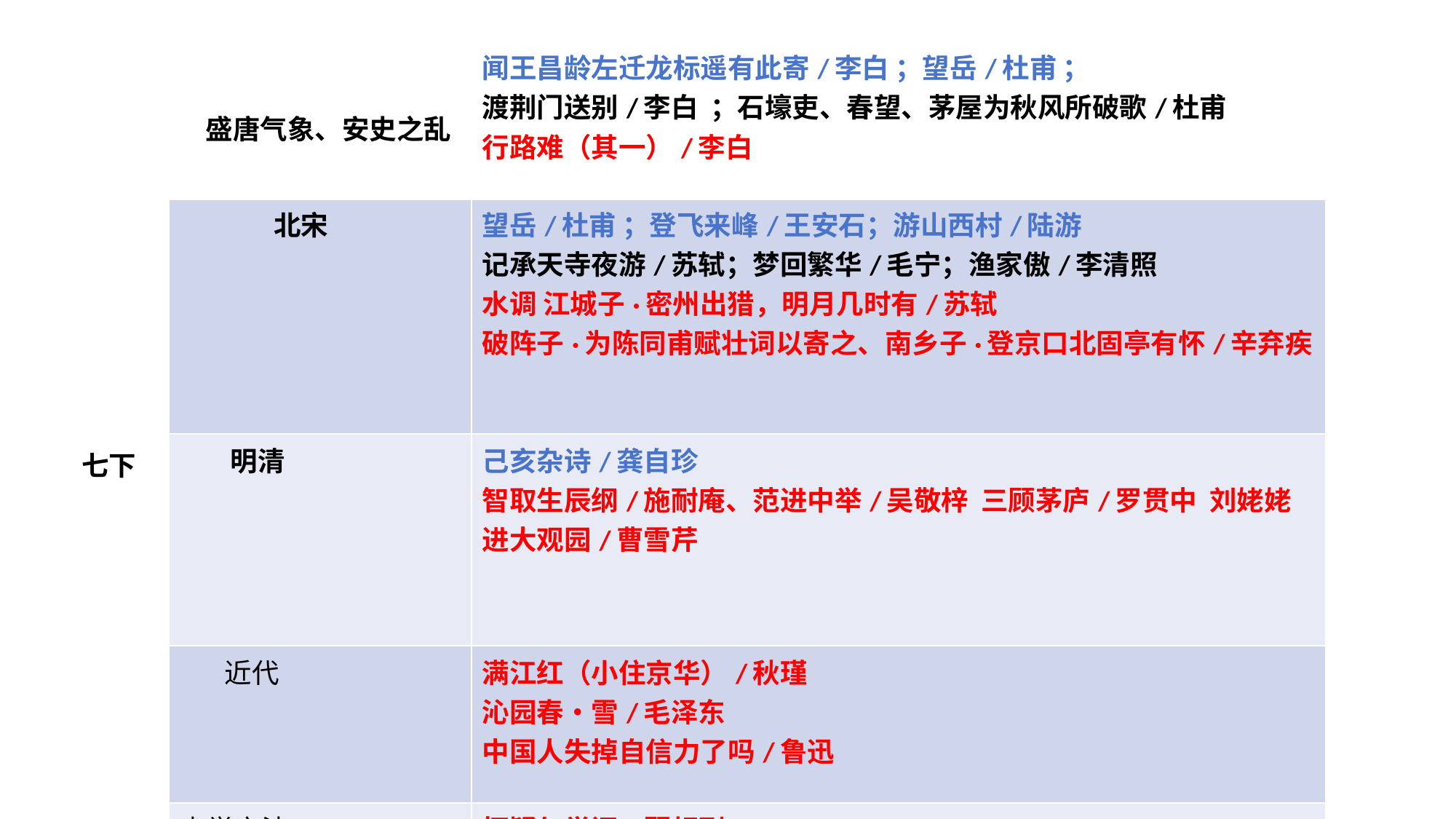

| 七下 | 盛唐气象、安史之乱 | 闻王昌龄左迁龙标遥有此寄/李白 ；望岳/杜甫 ； 渡荆门送别/李白  ；石壕吏、春望、茅屋为秋风所破歌/杜甫 行路难（其一）/李白 |
| --- | --- | --- |
|  | 北宋 | 望岳/杜甫 ；登飞来峰/王安石；游山西村/陆游  记承天寺夜游/苏轼；梦回繁华/毛宁；渔家傲/李清照 水调 江城子·密州出猎，明月几时有/苏轼 破阵子·为陈同甫赋壮词以寄之、南乡子·登京口北固亭有怀/辛弃疾 |
|  | 明清 | 己亥杂诗/龚自珍 智取生辰纲/施耐庵、范进中举/吴敬梓  三顾茅庐/罗贯中  刘姥姥进大观园/曹雪芹 |
|  | 近代 | 满江红（小住京华）/秋瑾 沁园春•雪/毛泽东 中国人失掉自信力了吗/鲁迅 |
|  | 史学方法 | 怀疑与学问/顾颉刚 |